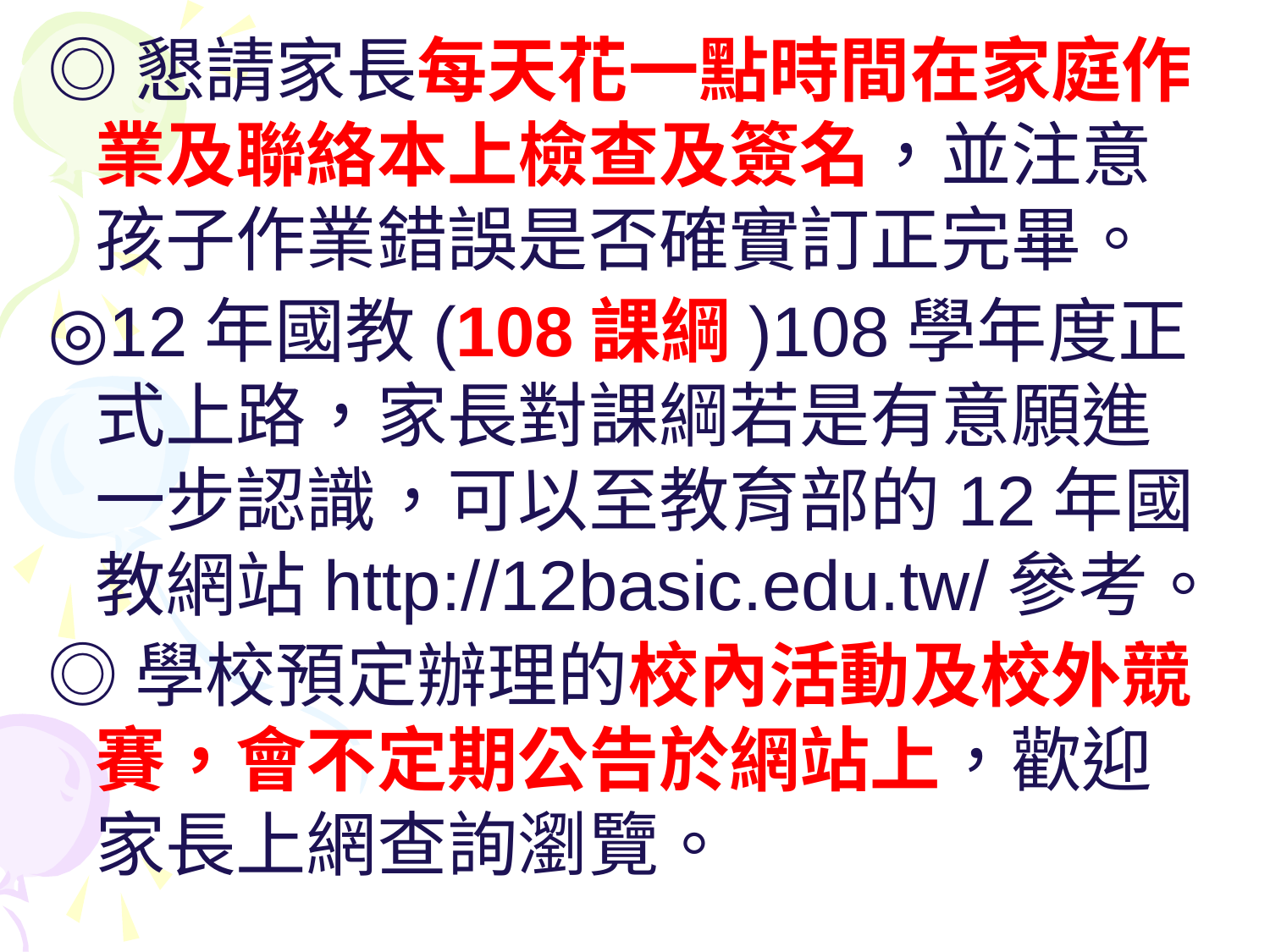

◎懇請家長每天花一點時間在家庭作業及聯絡本上檢查及簽名，並注意孩子作業錯誤是否確實訂正完畢。
◎12年國教(108課綱)108學年度正式上路，家長對課綱若是有意願進一步認識，可以至教育部的12年國教網站http://12basic.edu.tw/參考。
◎學校預定辦理的校內活動及校外競賽，會不定期公告於網站上，歡迎家長上網查詢瀏覽。